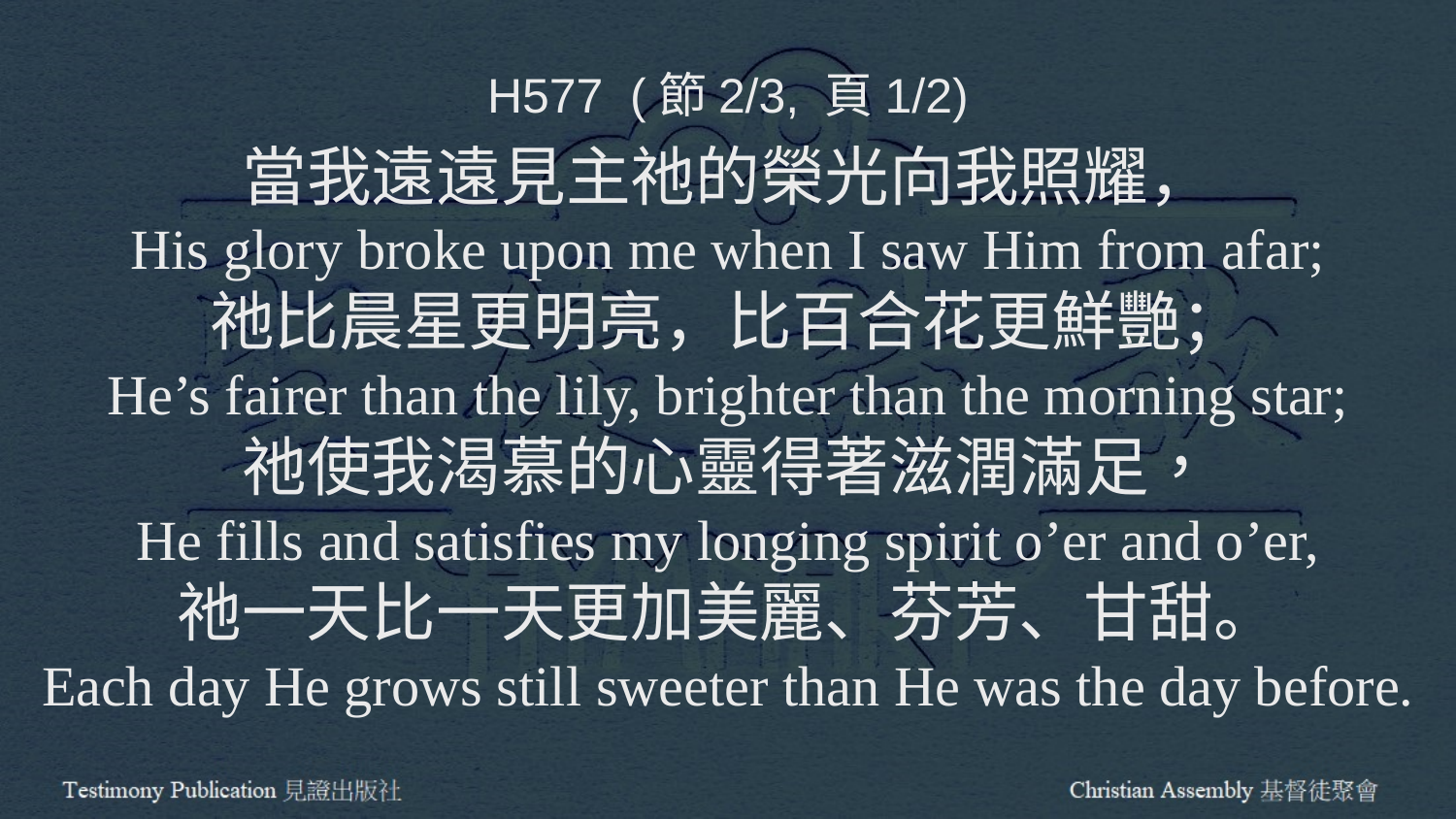

H577  (節2/3, 頁1/2)
當我遠遠見主祂的榮光向我照耀，
His glory broke upon me when I saw Him from afar;
祂比晨星更明亮，比百合花更鮮艷；
He’s fairer than the lily, brighter than the morning star;
祂使我渴慕的心靈得著滋潤滿足，
He fills and satisfies my longing spirit o’er and o’er,
祂一天比一天更加美麗、芬芳、甘甜。
Each day He grows still sweeter than He was the day before.